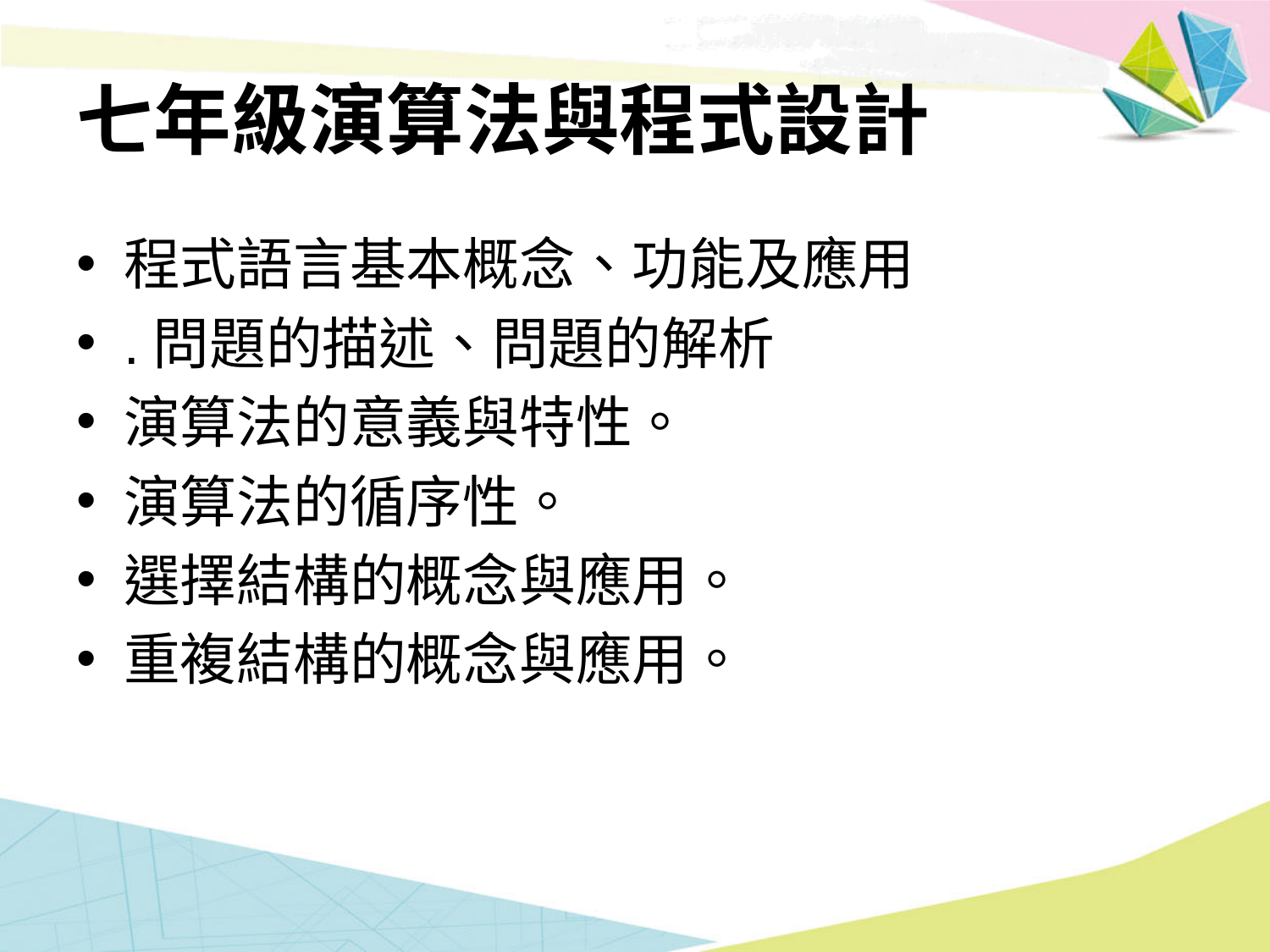

# 七年級演算法與程式設計
程式語言基本概念、功能及應用
.問題的描述、問題的解析
演算法的意義與特性。
演算法的循序性。
選擇結構的概念與應用。
重複結構的概念與應用。